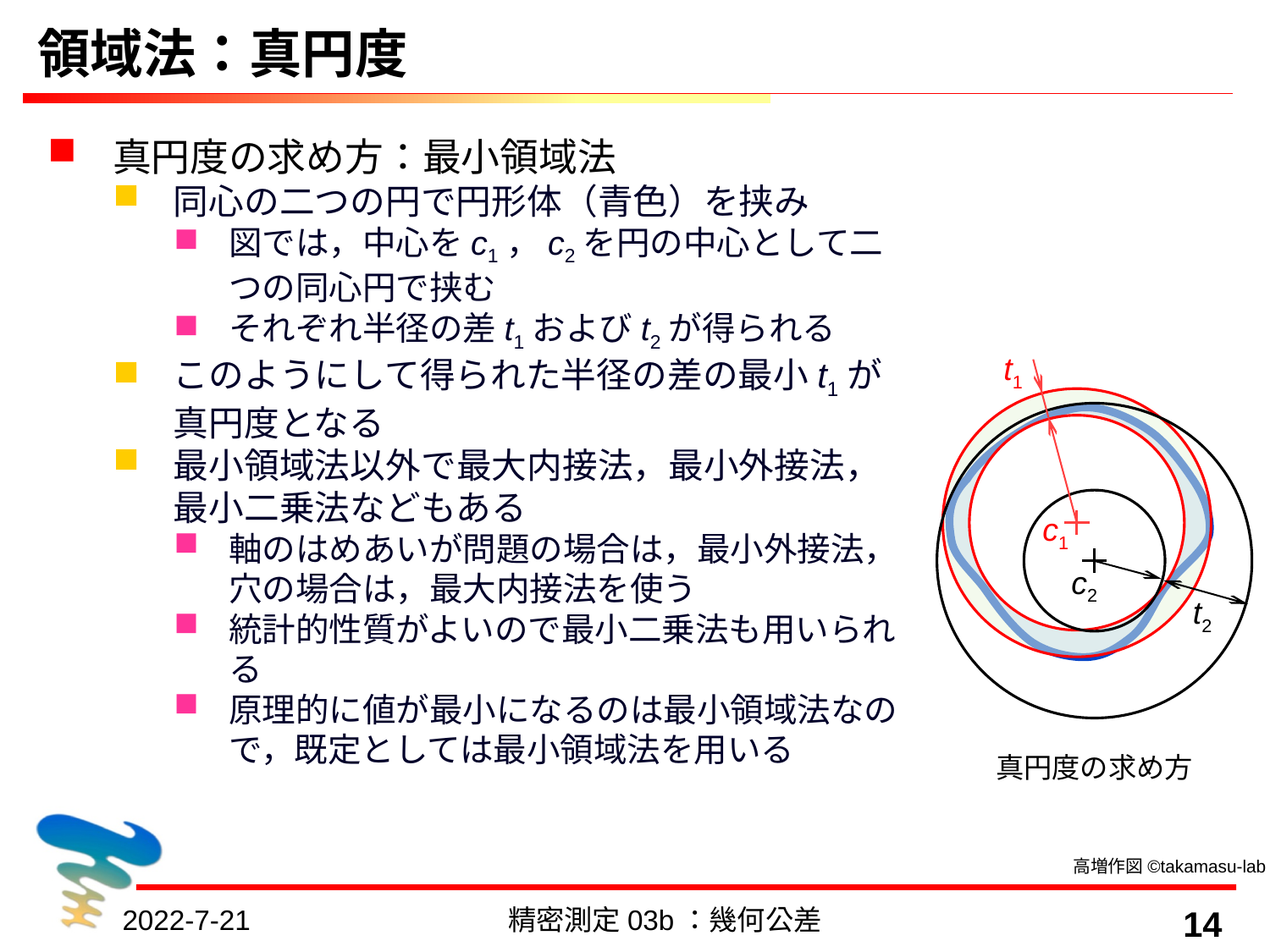

# 領域法：真円度
真円度の求め方：最小領域法
同心の二つの円で円形体（青色）を挟み
図では，中心をc1，c2を円の中心として二つの同心円で挟む
それぞれ半径の差t1およびt2が得られる
このようにして得られた半径の差の最小t1が真円度となる
最小領域法以外で最大内接法，最小外接法，
最小二乗法などもある
軸のはめあいが問題の場合は，最小外接法，穴の場合は，最大内接法を使う
統計的性質がよいので最小二乗法も用いられる
原理的に値が最小になるのは最小領域法なので，既定としては最小領域法を用いる
t1

c1
c2
t2
真円度の求め方
高増作図©takamasu-lab
2022-7-21
精密測定03b：幾何公差
14